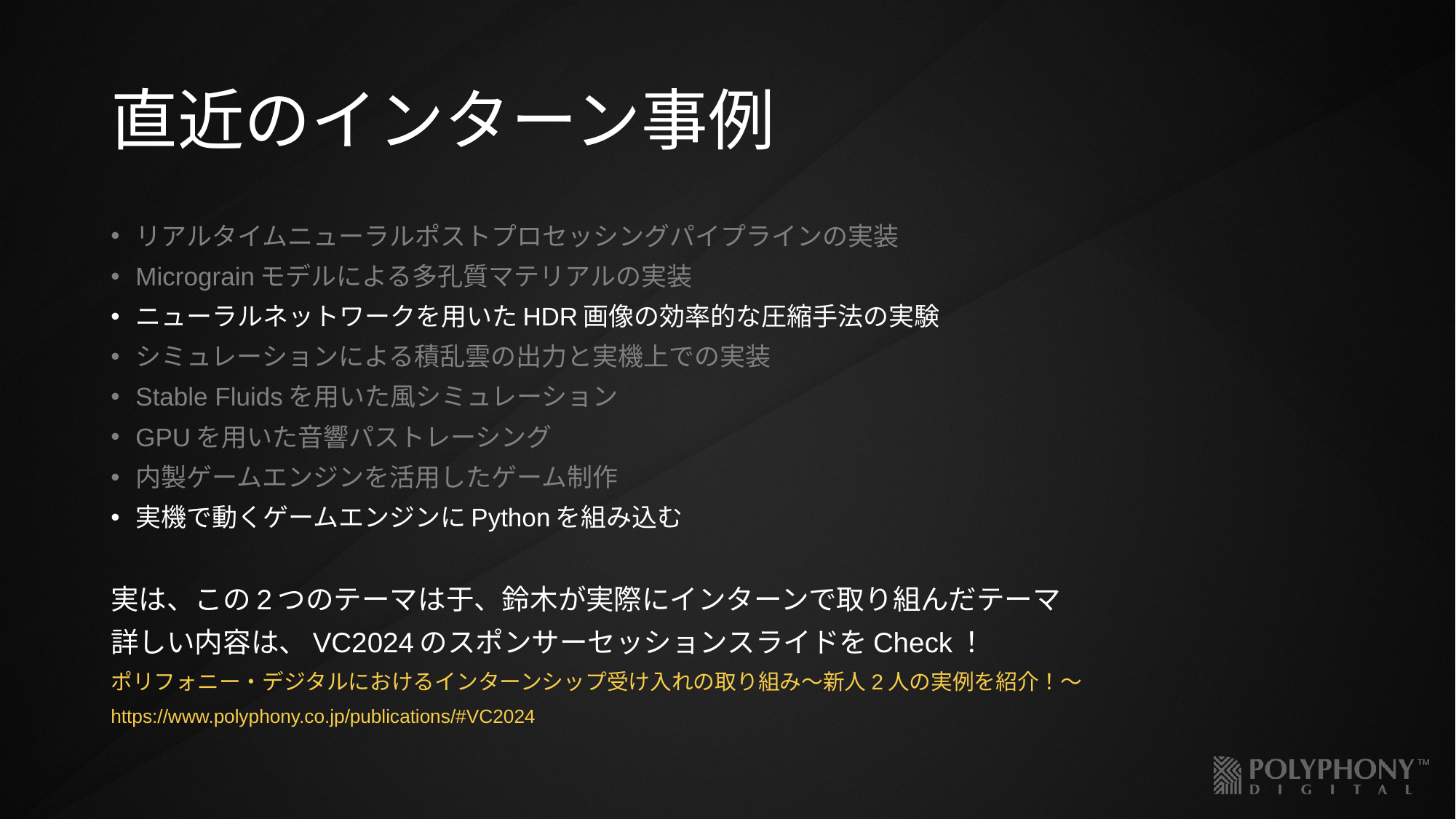

# 直近のインターン事例
リアルタイムニューラルポストプロセッシングパイプラインの実装
Micrograinモデルによる多孔質マテリアルの実装
ニューラルネットワークを用いたHDR画像の効率的な圧縮手法の実験
シミュレーションによる積乱雲の出力と実機上での実装
Stable Fluidsを用いた風シミュレーション
GPUを用いた音響パストレーシング
内製ゲームエンジンを活用したゲーム制作
実機で動くゲームエンジンにPythonを組み込む

実は、この2つのテーマは于、鈴木が実際にインターンで取り組んだテーマ
詳しい内容は、VC2024のスポンサーセッションスライドをCheck！
ポリフォニー・デジタルにおけるインターンシップ受け入れの取り組み～新人2人の実例を紹介！～
https://www.polyphony.co.jp/publications/#VC2024